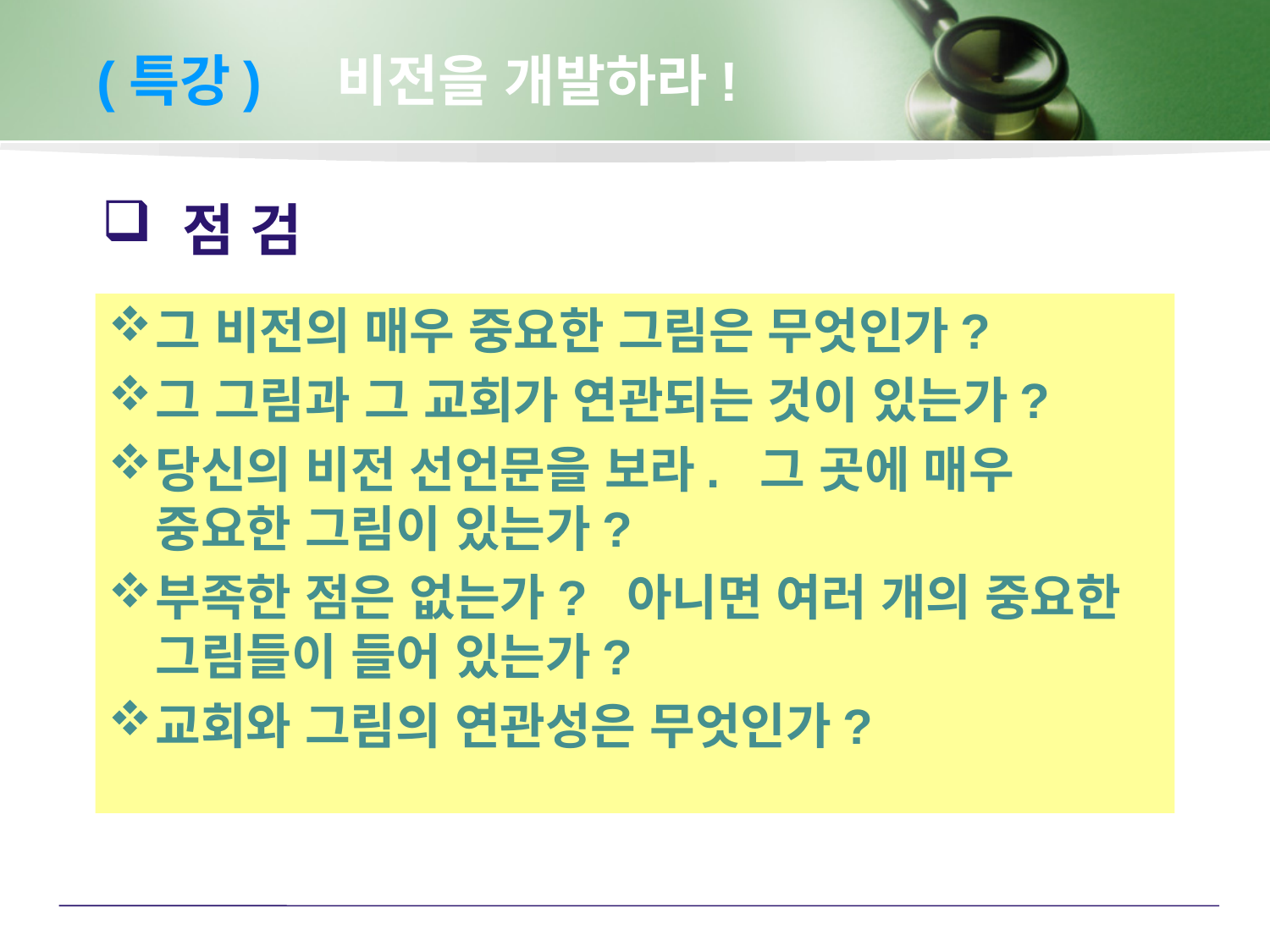

(특강)    비전을 개발하라!
# 점 검
그 비전의 매우 중요한 그림은 무엇인가?
그 그림과 그 교회가 연관되는 것이 있는가?
당신의 비전 선언문을 보라.  그 곳에 매우 중요한 그림이 있는가?
부족한 점은 없는가?  아니면 여러 개의 중요한 그림들이 들어 있는가?
교회와 그림의 연관성은 무엇인가?